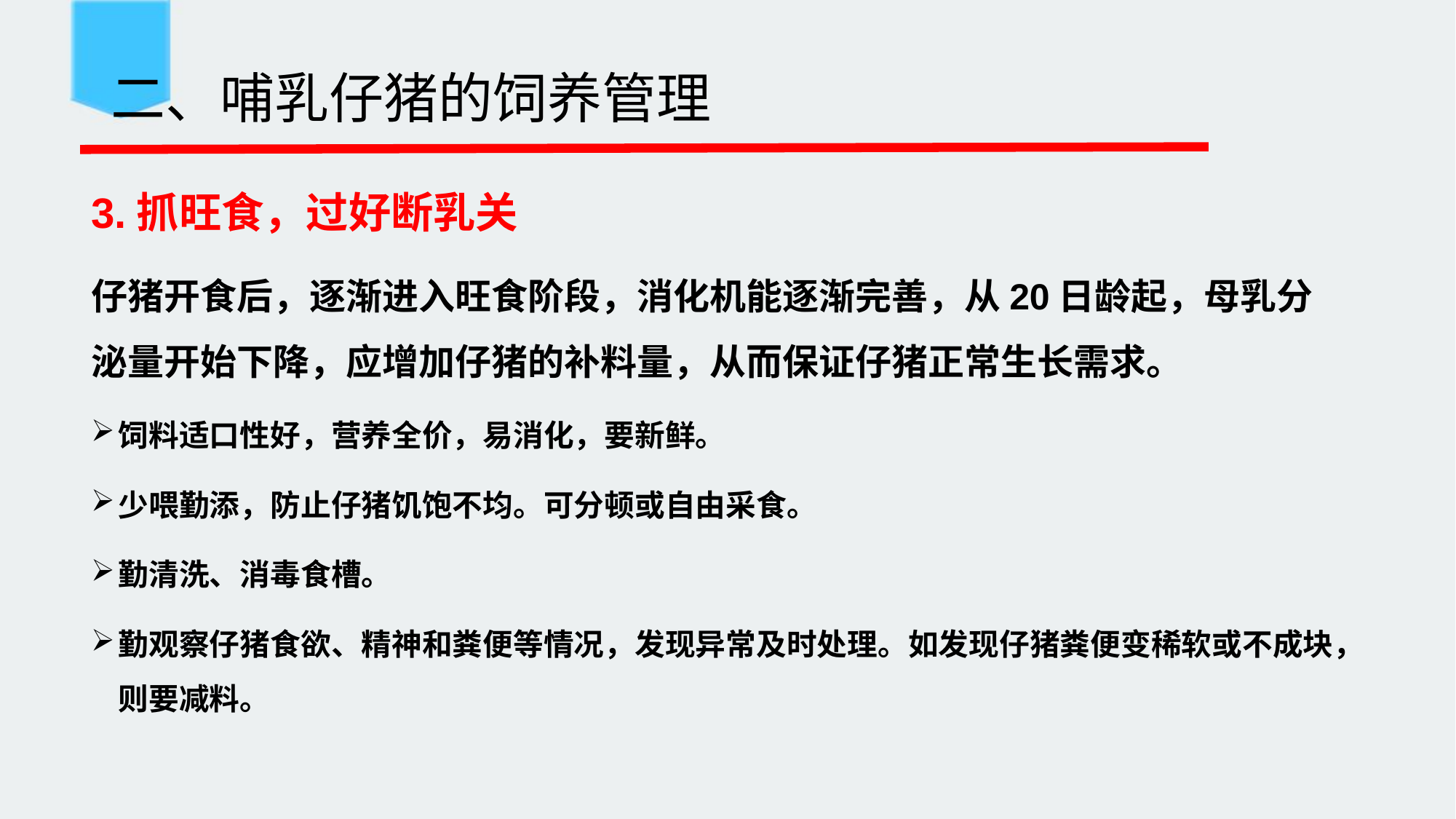

二、哺乳仔猪的饲养管理

3.抓旺食，过好断乳关
仔猪开食后，逐渐进入旺食阶段，消化机能逐渐完善，从20日龄起，母乳分泌量开始下降，应增加仔猪的补料量，从而保证仔猪正常生长需求。
饲料适口性好，营养全价，易消化，要新鲜。
少喂勤添，防止仔猪饥饱不均。可分顿或自由采食。
勤清洗、消毒食槽。
勤观察仔猪食欲、精神和粪便等情况，发现异常及时处理。如发现仔猪粪便变稀软或不成块，则要减料。